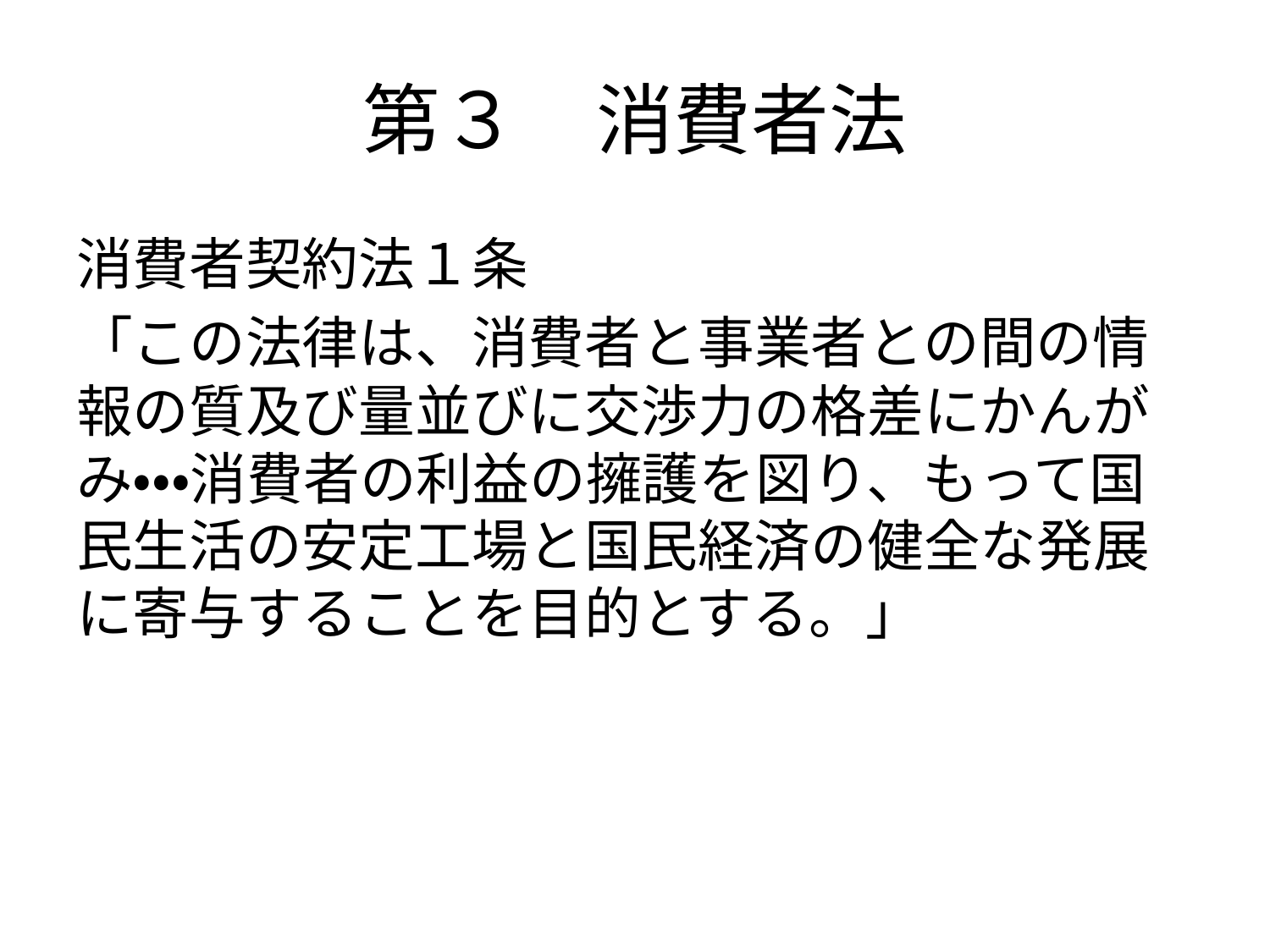

# 第３　消費者法
消費者契約法１条
「この法律は、消費者と事業者との間の情報の質及び量並びに交渉力の格差にかんがみ・・・消費者の利益の擁護を図り、もって国民生活の安定工場と国民経済の健全な発展に寄与することを目的とする。」